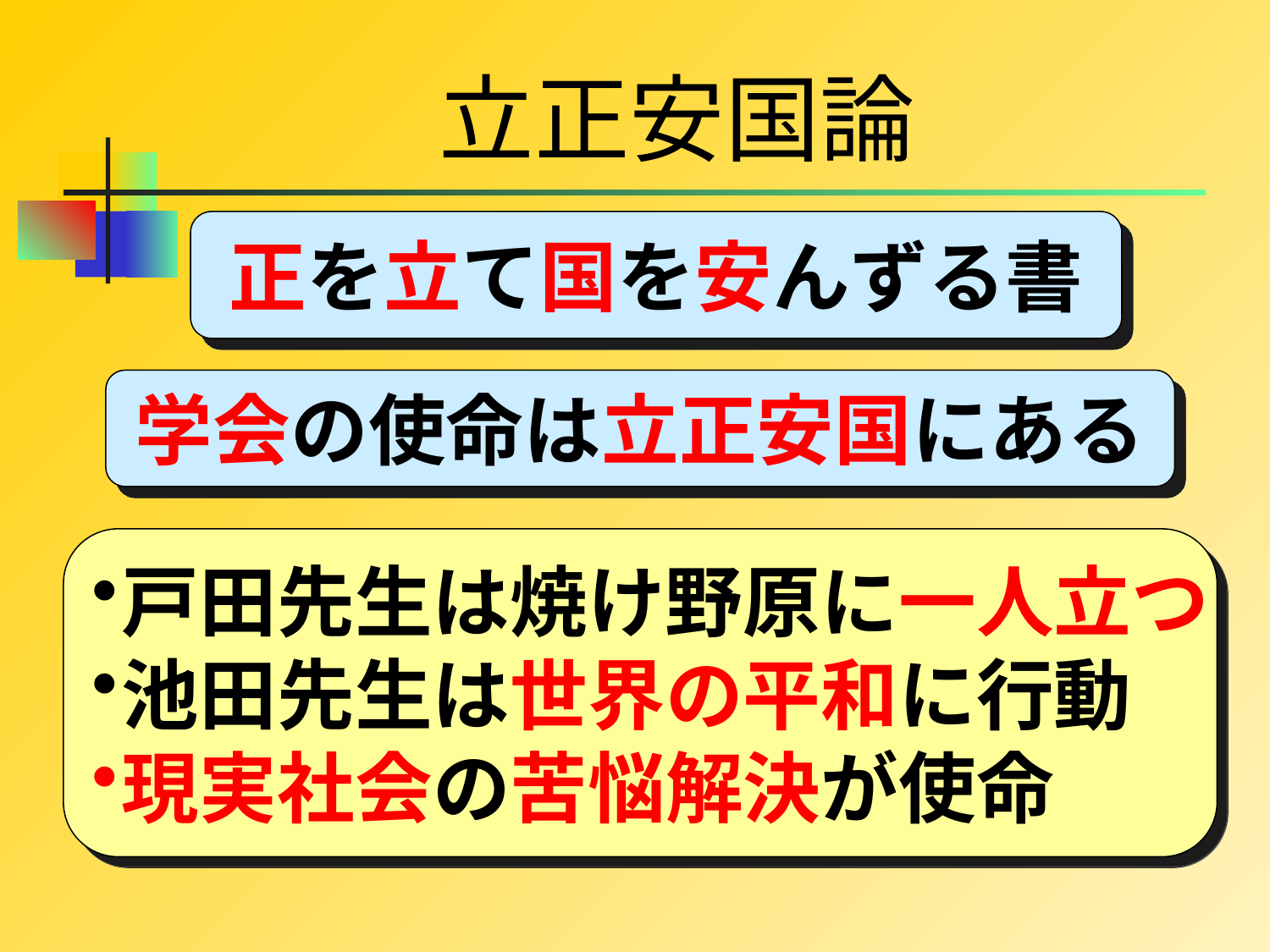

# 立正安国論
正を立て国を安んずる書
学会の使命は立正安国にある
戸田先生は焼け野原に一人立つ
池田先生は世界の平和に行動
現実社会の苦悩解決が使命